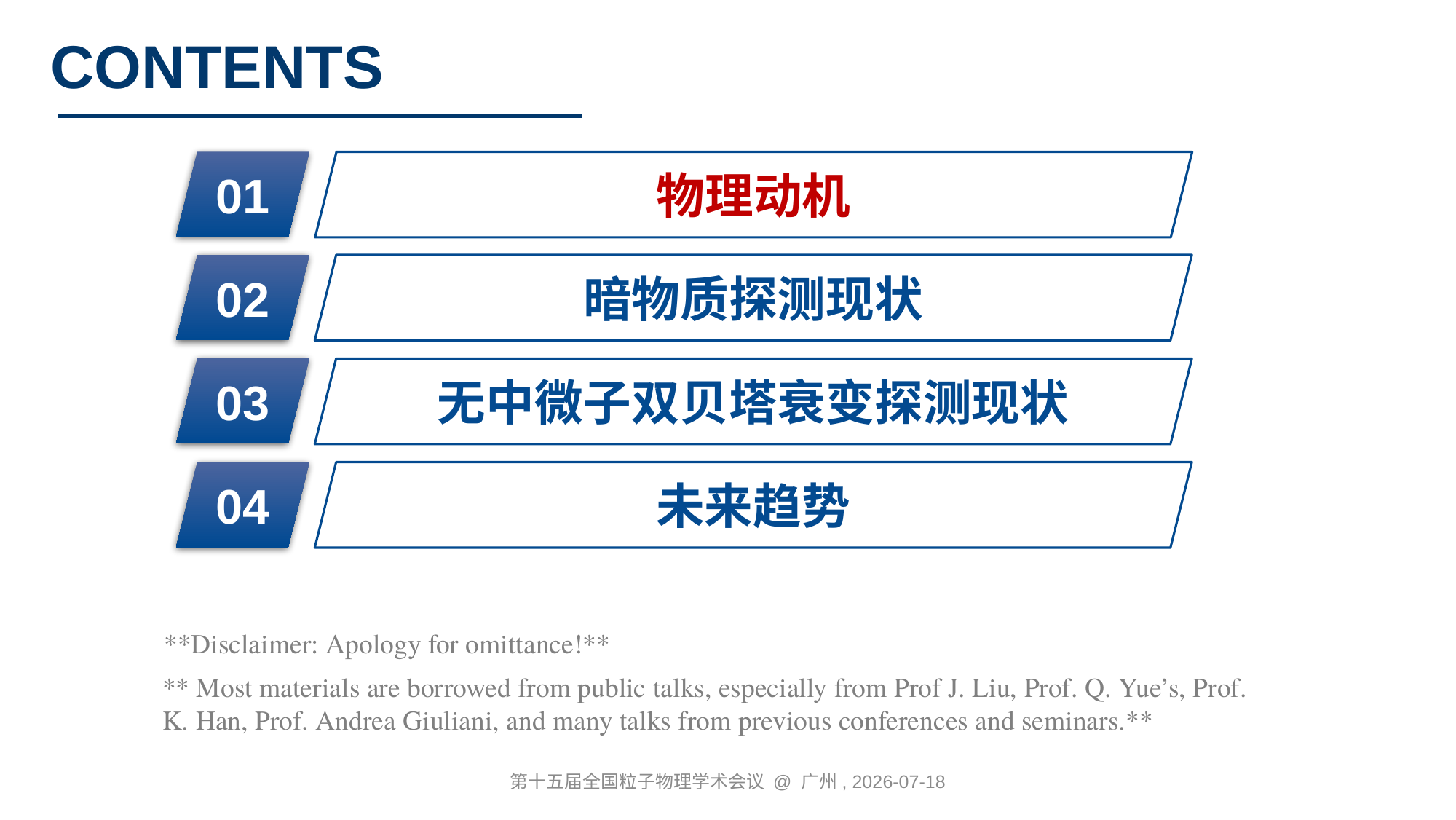

CONTENTS
01
物理动机
02
暗物质探测现状
03
无中微子双贝塔衰变探测现状
04
未来趋势
**Disclaimer: Apology for omittance!**
** Most materials are borrowed from public talks, especially from Prof J. Liu, Prof. Q. Yue’s, Prof. K. Han, Prof. Andrea Giuliani, and many talks from previous conferences and seminars.**
第十五届全国粒子物理学术会议 @ 广州, 2026-07-18